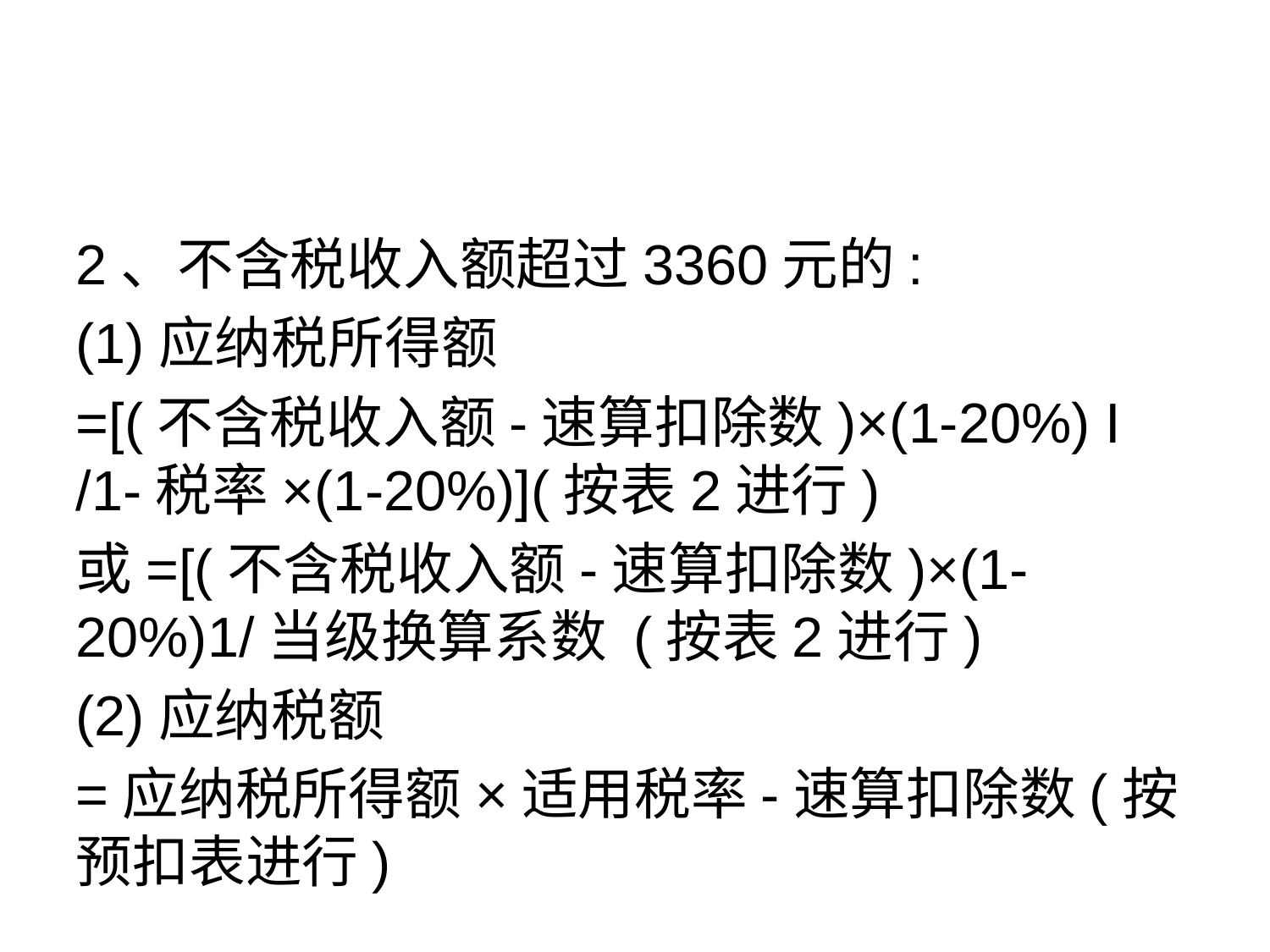

#
2、不含税收入额超过3360元的:
(1)应纳税所得额
=[(不含税收入额-速算扣除数)×(1-20%) I /1-税率×(1-20%)](按表2进行)
或=[(不含税收入额-速算扣除数)×(1-20%)1/当级换算系数 (按表2进行)
(2)应纳税额
=应纳税所得额×适用税率-速算扣除数(按预扣表进行)